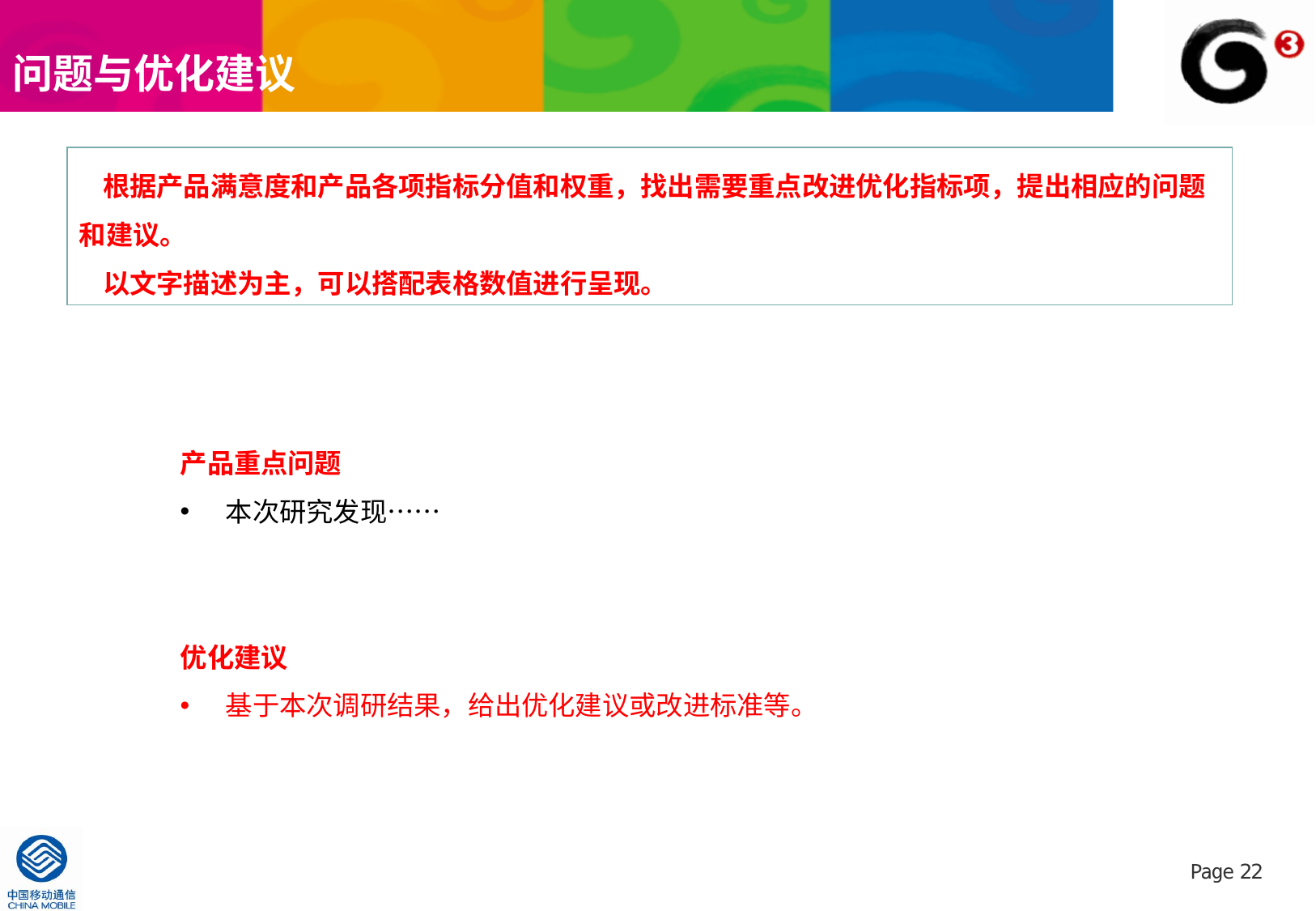

问题与优化建议
根据产品满意度和产品各项指标分值和权重，找出需要重点改进优化指标项，提出相应的问题和建议。
以文字描述为主，可以搭配表格数值进行呈现。
产品重点问题
本次研究发现……

优化建议
基于本次调研结果，给出优化建议或改进标准等。